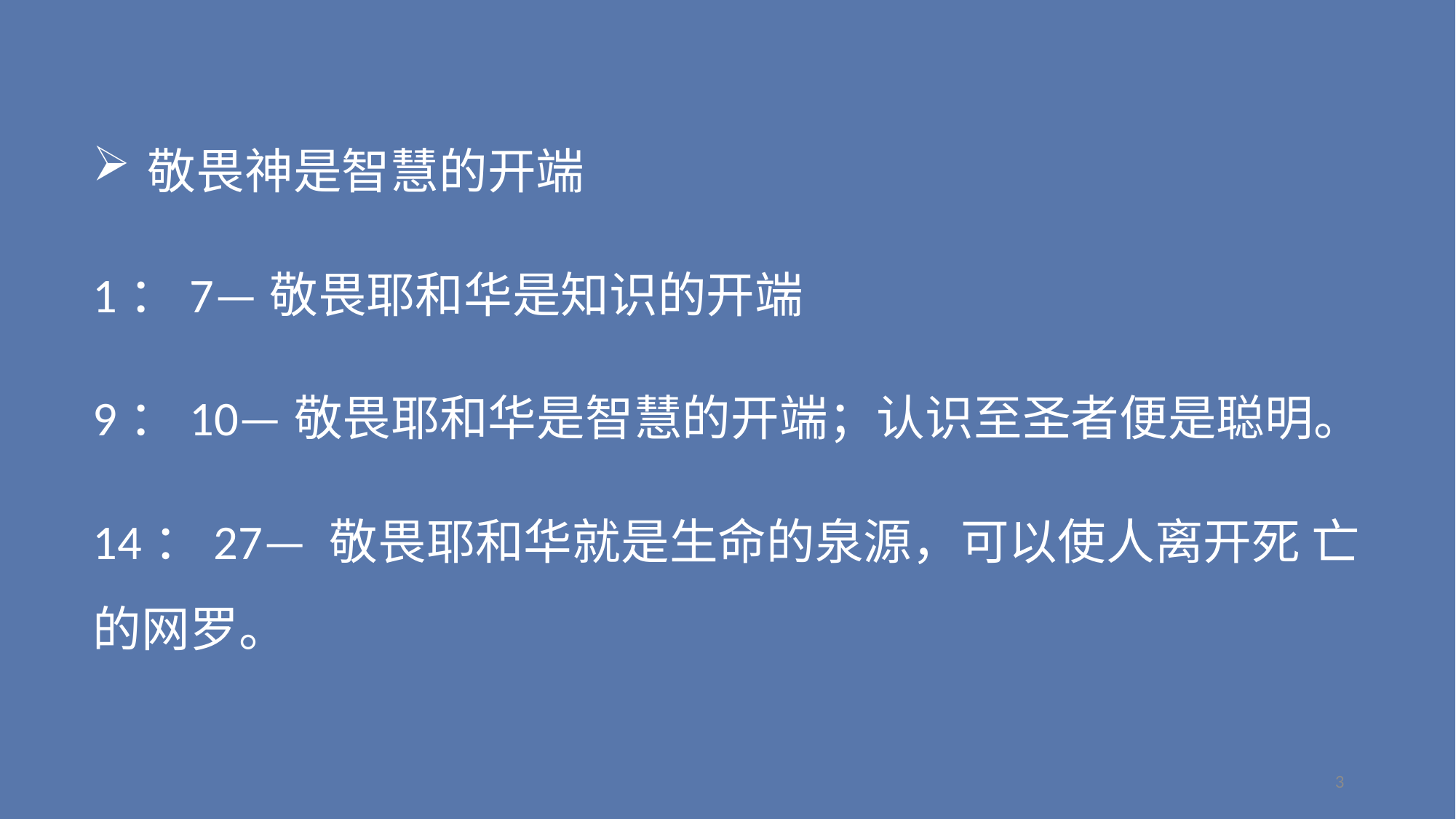

敬畏神是智慧的开端
1：7—敬畏耶和华是知识的开端
9：10—敬畏耶和华是智慧的开端；认识至圣者便是聪明。
14：27— 敬畏耶和华就是生命的泉源，可以使人离开死 亡的网罗。

3